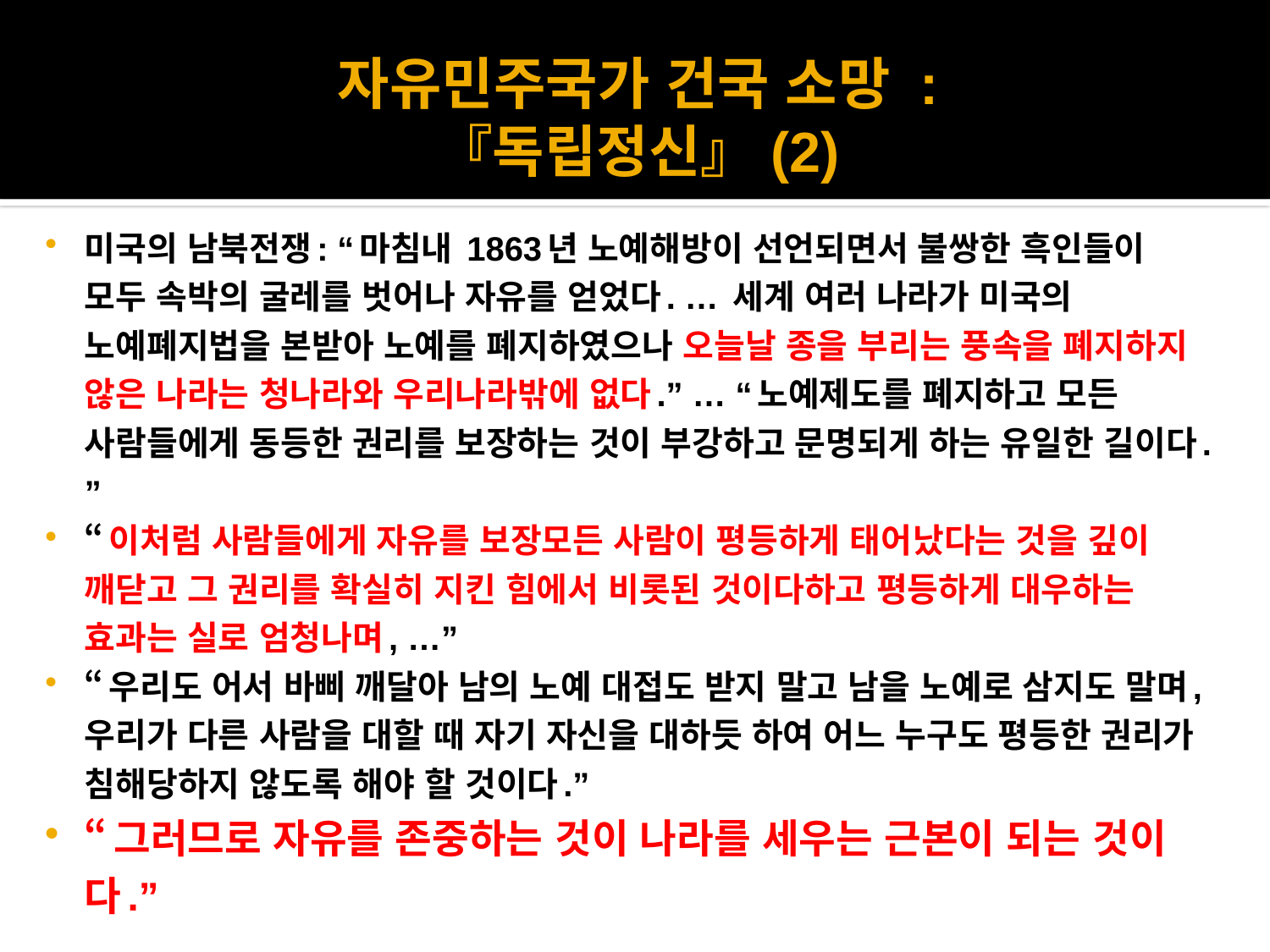

# 자유민주국가 건국 소망 : 『독립정신』(2)
미국의 남북전쟁: “마침내 1863년 노예해방이 선언되면서 불쌍한 흑인들이 모두 속박의 굴레를 벗어나 자유를 얻었다. … 세계 여러 나라가 미국의 노예폐지법을 본받아 노예를 폐지하였으나 오늘날 종을 부리는 풍속을 폐지하지 않은 나라는 청나라와 우리나라밖에 없다.” … “노예제도를 폐지하고 모든 사람들에게 동등한 권리를 보장하는 것이 부강하고 문명되게 하는 유일한 길이다. ”
“이처럼 사람들에게 자유를 보장모든 사람이 평등하게 태어났다는 것을 깊이 깨닫고 그 권리를 확실히 지킨 힘에서 비롯된 것이다하고 평등하게 대우하는 효과는 실로 엄청나며, …”
“우리도 어서 바삐 깨달아 남의 노예 대접도 받지 말고 남을 노예로 삼지도 말며, 우리가 다른 사람을 대할 때 자기 자신을 대하듯 하여 어느 누구도 평등한 권리가 침해당하지 않도록 해야 할 것이다.”
“그러므로 자유를 존중하는 것이 나라를 세우는 근본이 되는 것이다.”